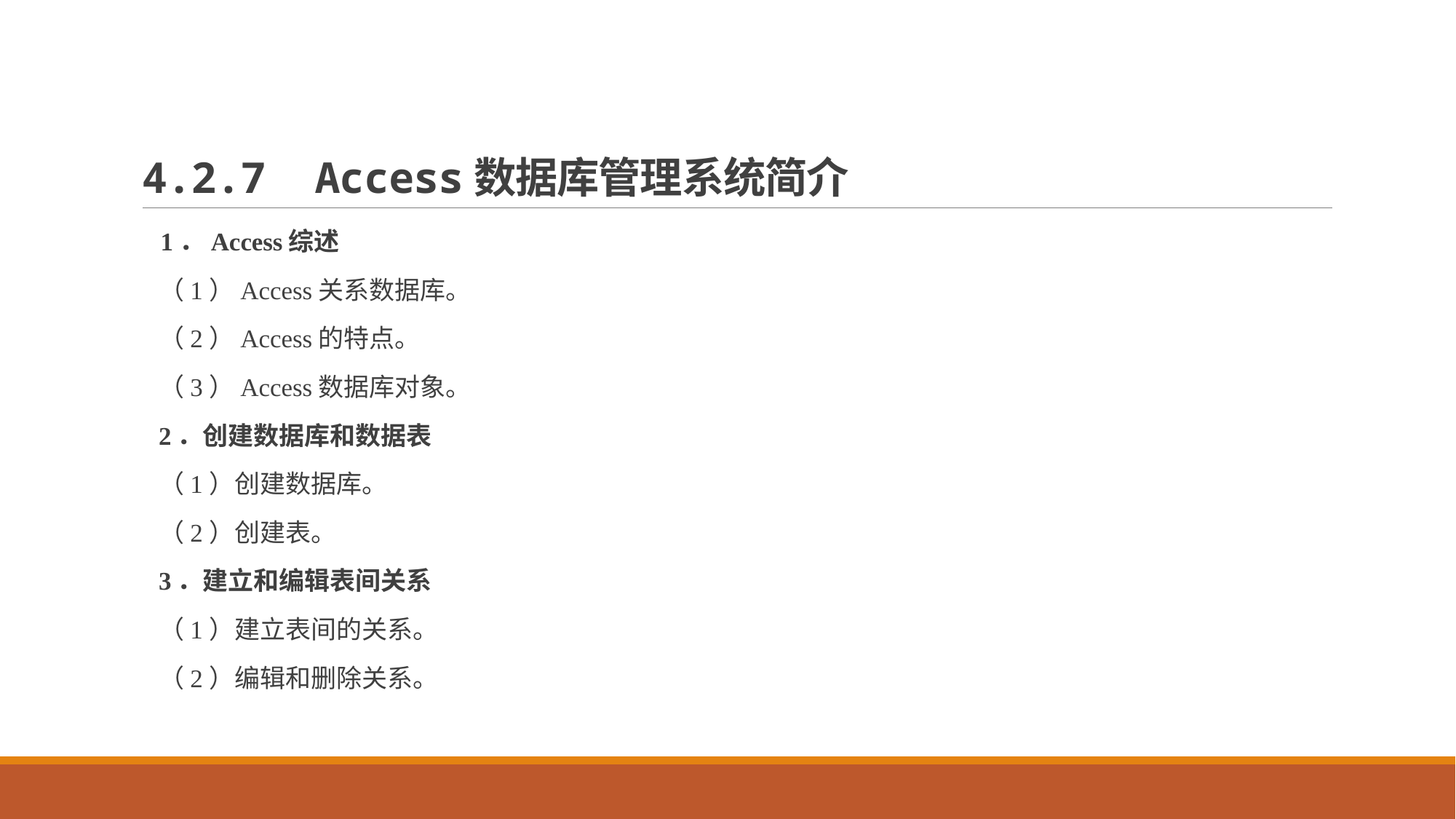

# 4.2.7  Access数据库管理系统简介
  1．Access综述
（1）Access关系数据库。
（2）Access的特点。
（3）Access数据库对象。
2．创建数据库和数据表
（1）创建数据库。
（2）创建表。
3．建立和编辑表间关系
（1）建立表间的关系。
（2）编辑和删除关系。